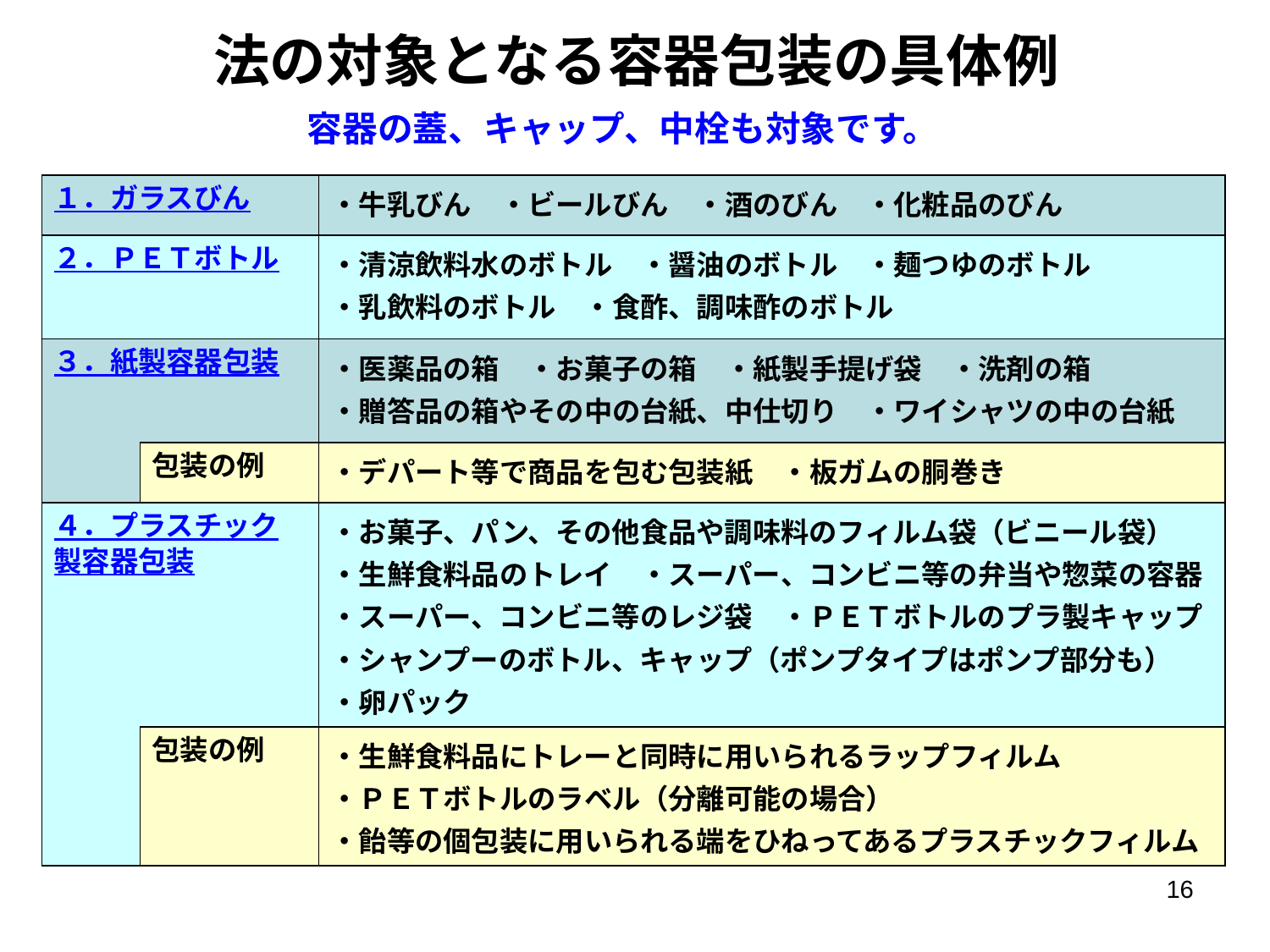

# 法の対象となる容器包装の具体例
容器の蓋、キャップ、中栓も対象です。
| １．ガラスびん |  | ・牛乳びん　・ビールびん　・酒のびん　・化粧品のびん |
| --- | --- | --- |
| ２．ＰＥＴボトル |  | ・清涼飲料水のボトル　・醤油のボトル　・麺つゆのボトル ・乳飲料のボトル　・食酢、調味酢のボトル |
| ３．紙製容器包装 |  | ・医薬品の箱　・お菓子の箱　・紙製手提げ袋　・洗剤の箱 ・贈答品の箱やその中の台紙、中仕切り　・ワイシャツの中の台紙 |
|  | 包装の例 | ・デパート等で商品を包む包装紙　・板ガムの胴巻き |
| ４．プラスチック製容器包装 |  | ・お菓子、パン、その他食品や調味料のフィルム袋（ビニール袋） ・生鮮食料品のトレイ　・スーパー、コンビニ等の弁当や惣菜の容器 ・スーパー、コンビニ等のレジ袋　・ＰＥＴボトルのプラ製キャップ ・シャンプーのボトル、キャップ（ポンプタイプはポンプ部分も） ・卵パック |
|  | 包装の例 | ・生鮮食料品にトレーと同時に用いられるラップフィルム ・ＰＥＴボトルのラベル（分離可能の場合） ・飴等の個包装に用いられる端をひねってあるプラスチックフィルム |
16